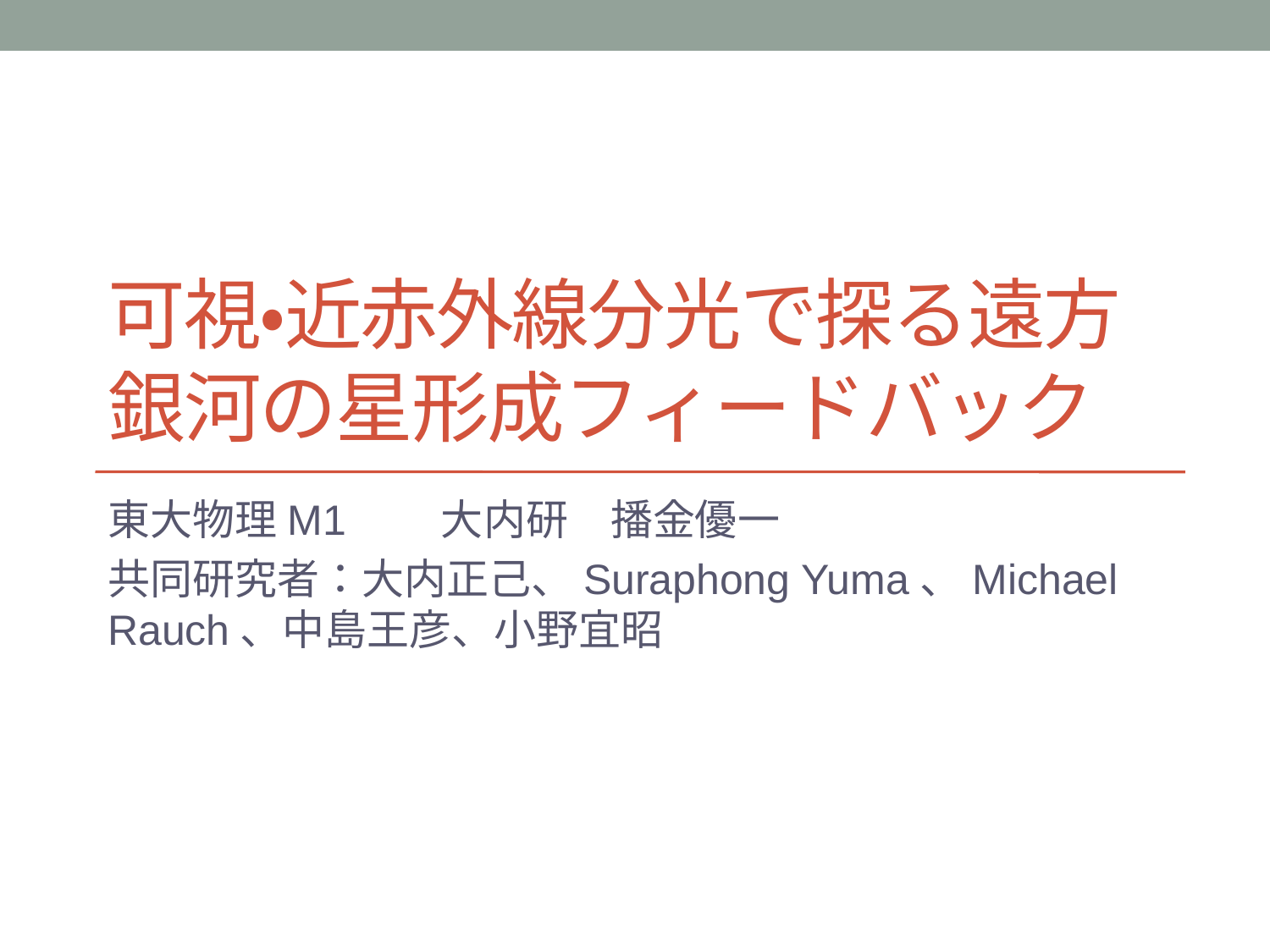

# 可視・近赤外線分光で探る遠方銀河の星形成フィードバック
東大物理M1　　大内研　播金優一
共同研究者：大内正己、Suraphong Yuma、Michael Rauch、中島王彦、小野宜昭